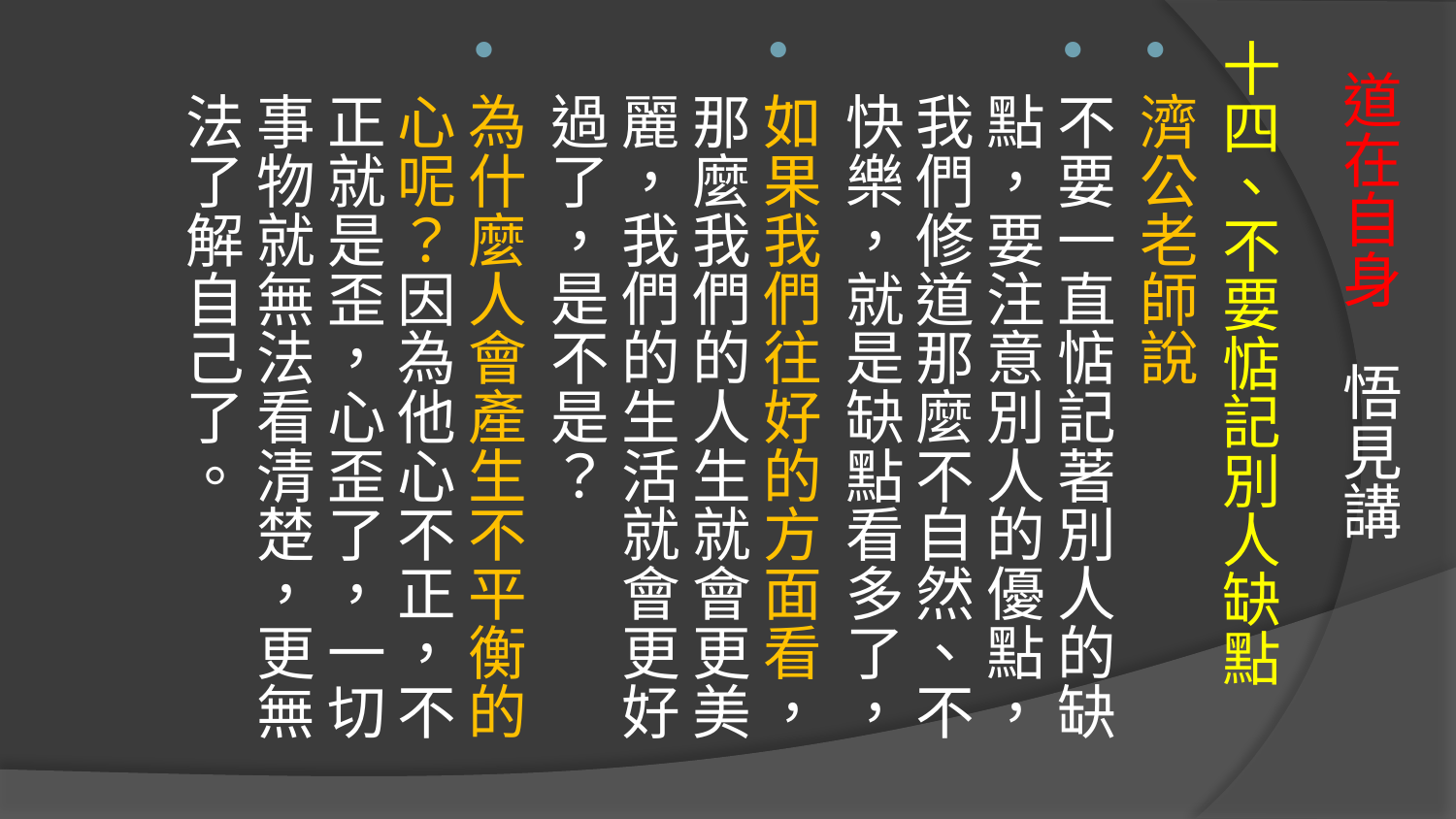

十四、不要惦記別人缺點
濟公老師說
不要一直惦記著別人的缺點，要注意別人的優點，我們修道那麼不自然、不快樂，就是缺點看多了，
如果我們往好的方面看，那麼我們的人生就會更美麗，我們的生活就會更好過了，是不是？
為什麼人會產生不平衡的心呢？因為他心不正，不正就是歪，心歪了，一切事物就無法看清楚，更無法了解自己了。

# 道在自身    悟見講